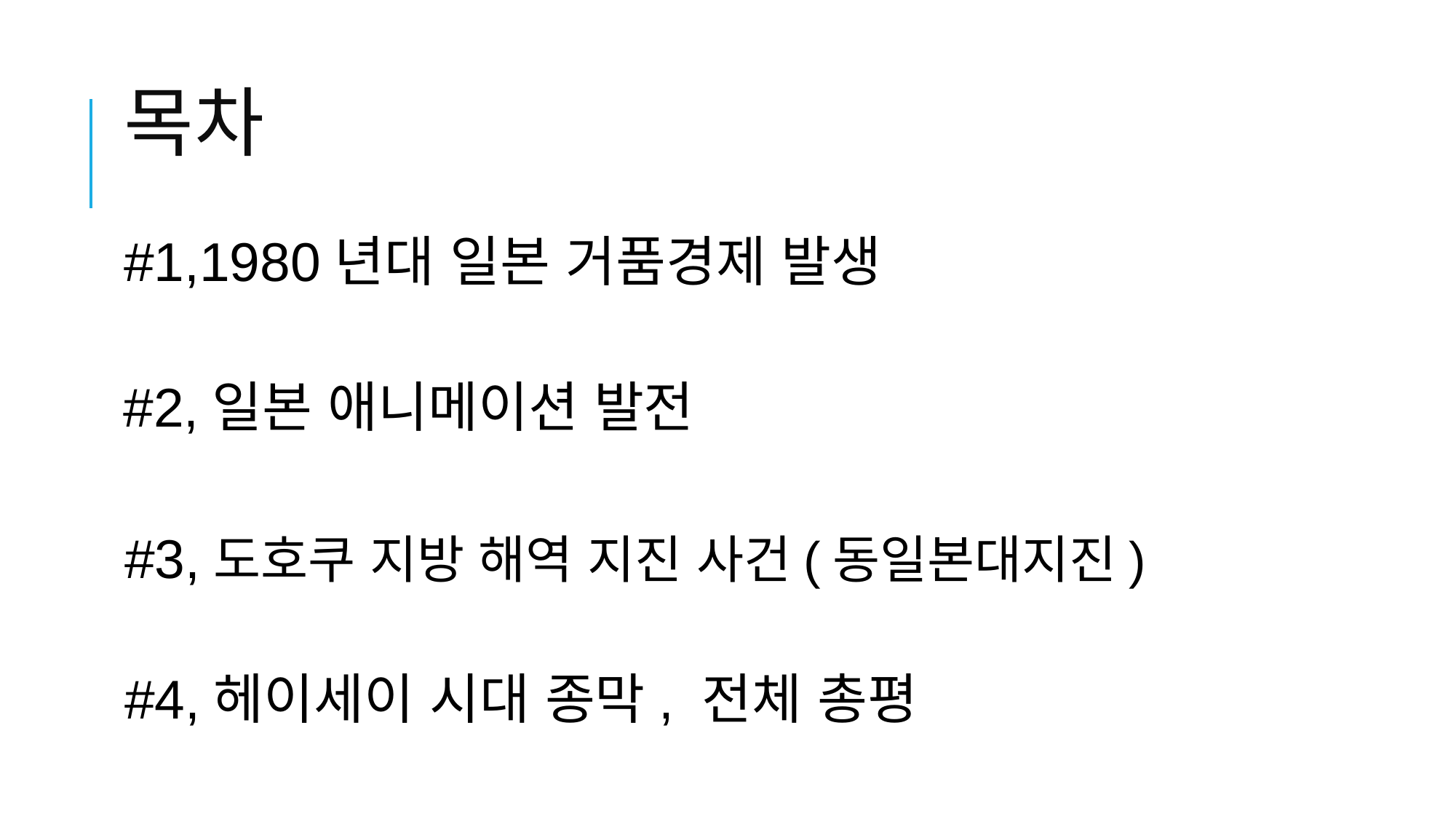

# 목차
#1,1980년대 일본 거품경제 발생
#2,일본 애니메이션 발전
#3,도호쿠 지방 해역 지진 사건(동일본대지진)
#4,헤이세이 시대 종막, 전체 총평